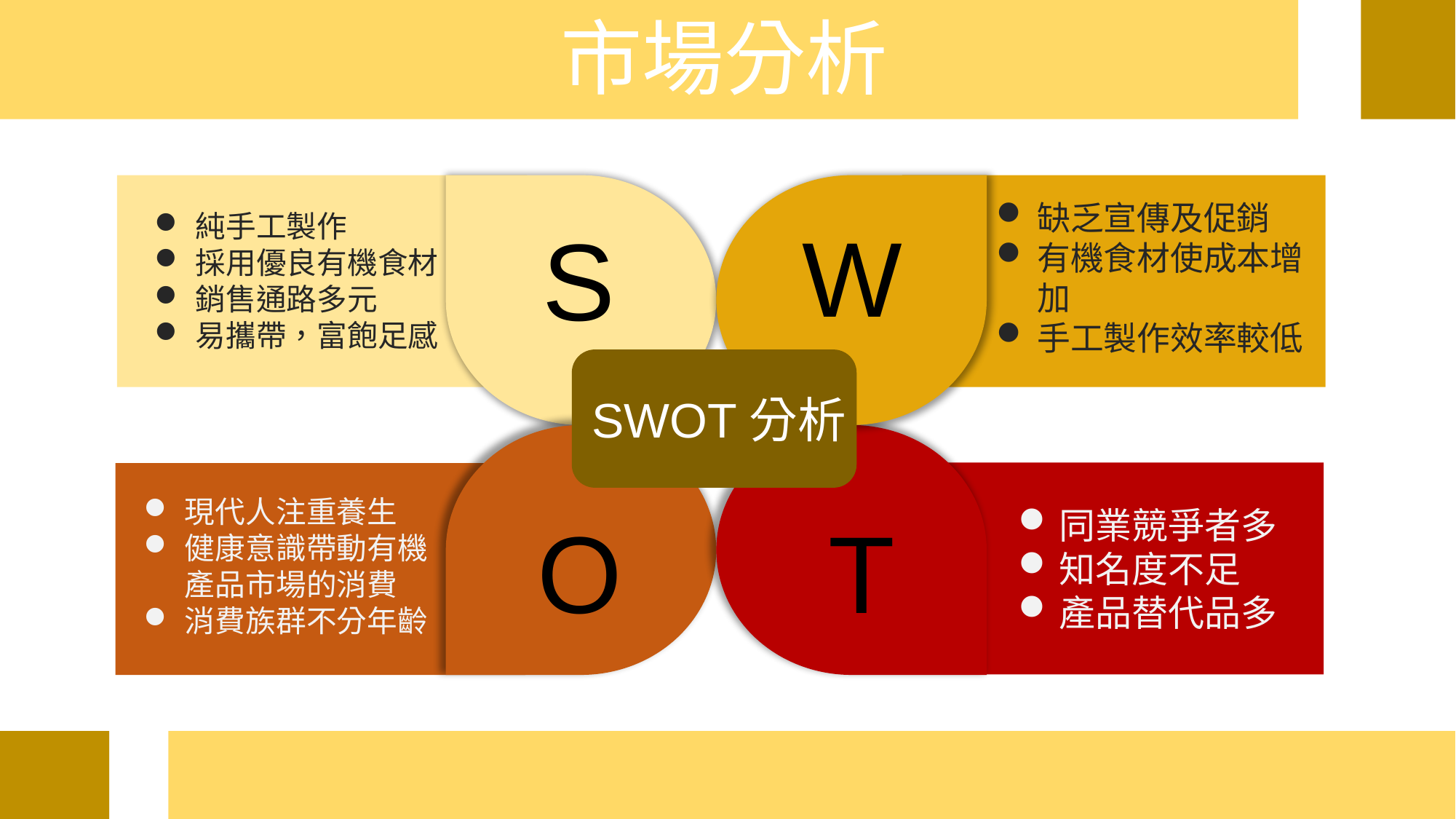

市場分析

市場分析

純手工製作
採用優良有機食材
銷售通路多元
易攜帶，富飽足感

缺乏宣傳及促銷
有機食材使成本增加
手工製作效率較低

S

W

SWOT分析

O

T

同業競爭者多
知名度不足
產品替代品多

現代人注重養生
健康意識帶動有機產品市場的消費
消費族群不分年齡